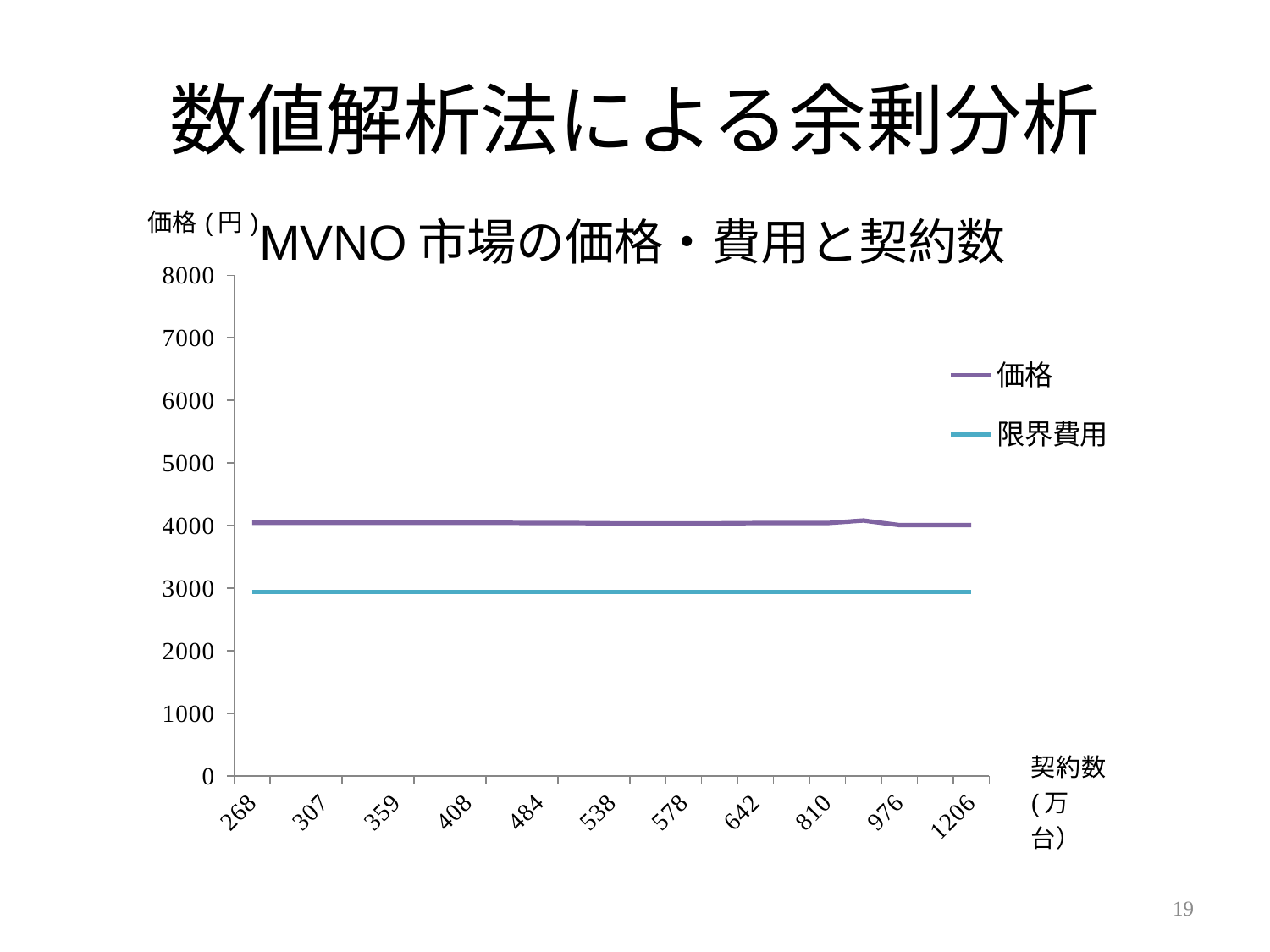

# 数値解析法による余剰分析

### Chart: MVNO市場の価格・費用と契約数

| Category |  |  |
|---|---|---|
| 268 | 4044.702320887992 | 2936.0 |
| 283 | 4044.702320887992 | 2936.0 |
| 307 | 4044.702320887992 | 2936.0 |
| 323 | 4044.702320887992 | 2936.0 |
| 359 | 4044.702320887992 | 2936.0 |
| 377 | 4044.702320887992 | 2936.0 |
| 408 | 4044.702320887992 | 2936.0 |
| 444 | 4044.702320887992 | 2936.0 |
| 484 | 4040.6576185671042 | 2936.0 |
| 512 | 4040.6576185671042 | 2936.0 |
| 538 | 4036.6129162462166 | 2936.0 |
| 562 | 4036.6129162462166 | 2936.0 |
| 578 | 4036.6129162462166 | 2936.0 |
| 593 | 4036.6129162462166 | 2936.0 |
| 642 | 4040.6576185671042 | 2936.0 |
| 717 | 4040.6576185671042 | 2936.0 |
| 810 | 4040.6576185671042 | 2936.0 |
| 888 | 4081.1046417759844 | 2936.0 |
| 976 | 4008.3 | 2936.0 |
| 1087 | 4008.3 | 2936.0 |
| 1206 | 4008.3 | 2936.0 |
19